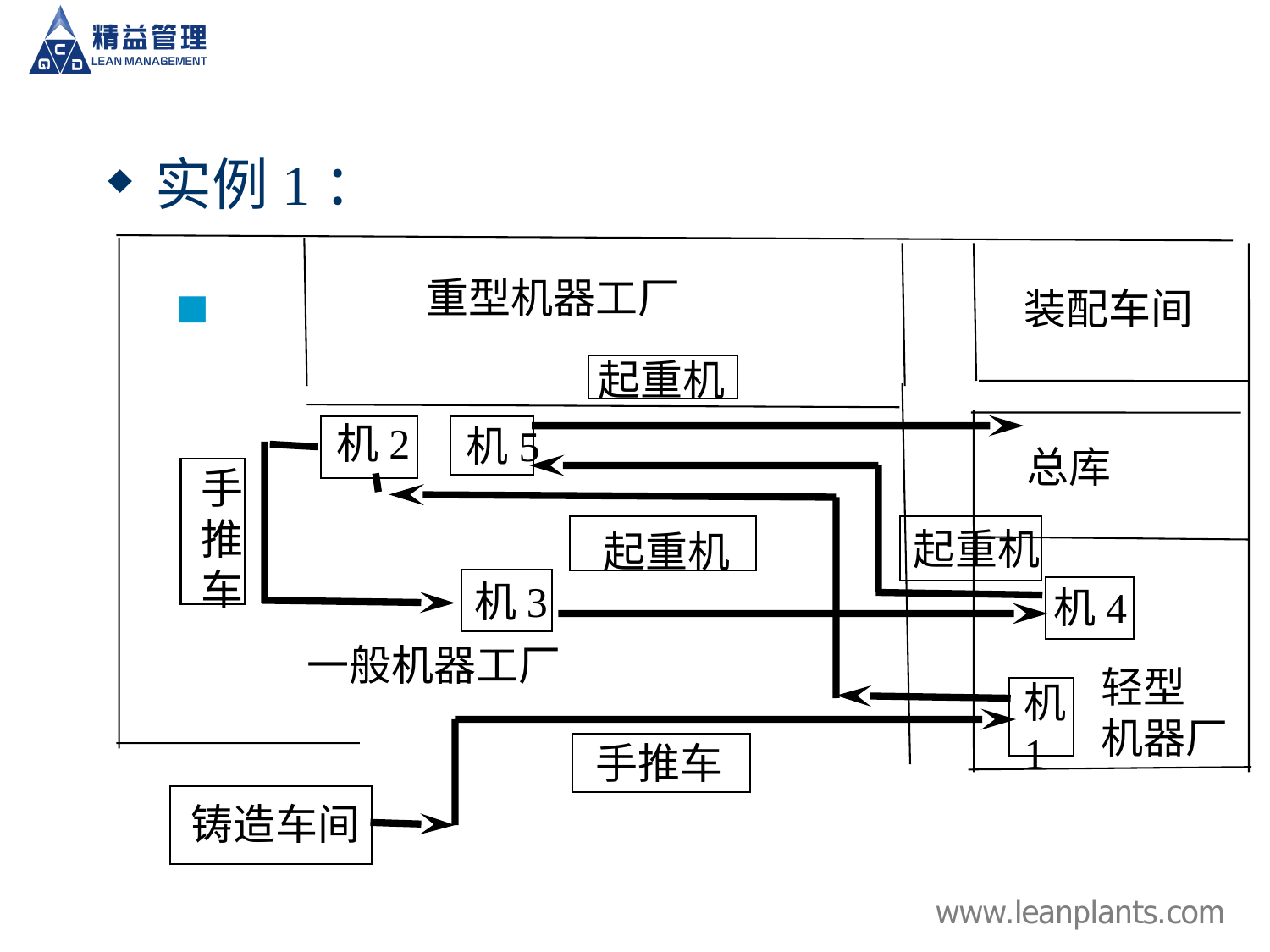

实例1：

重型机器工厂
装配车间
起重机

机2

机5

总库

手
推
车

起重机

起重机

机3

机4

一般机器工厂
轻型
机器厂
机
1

手推车

铸造车间